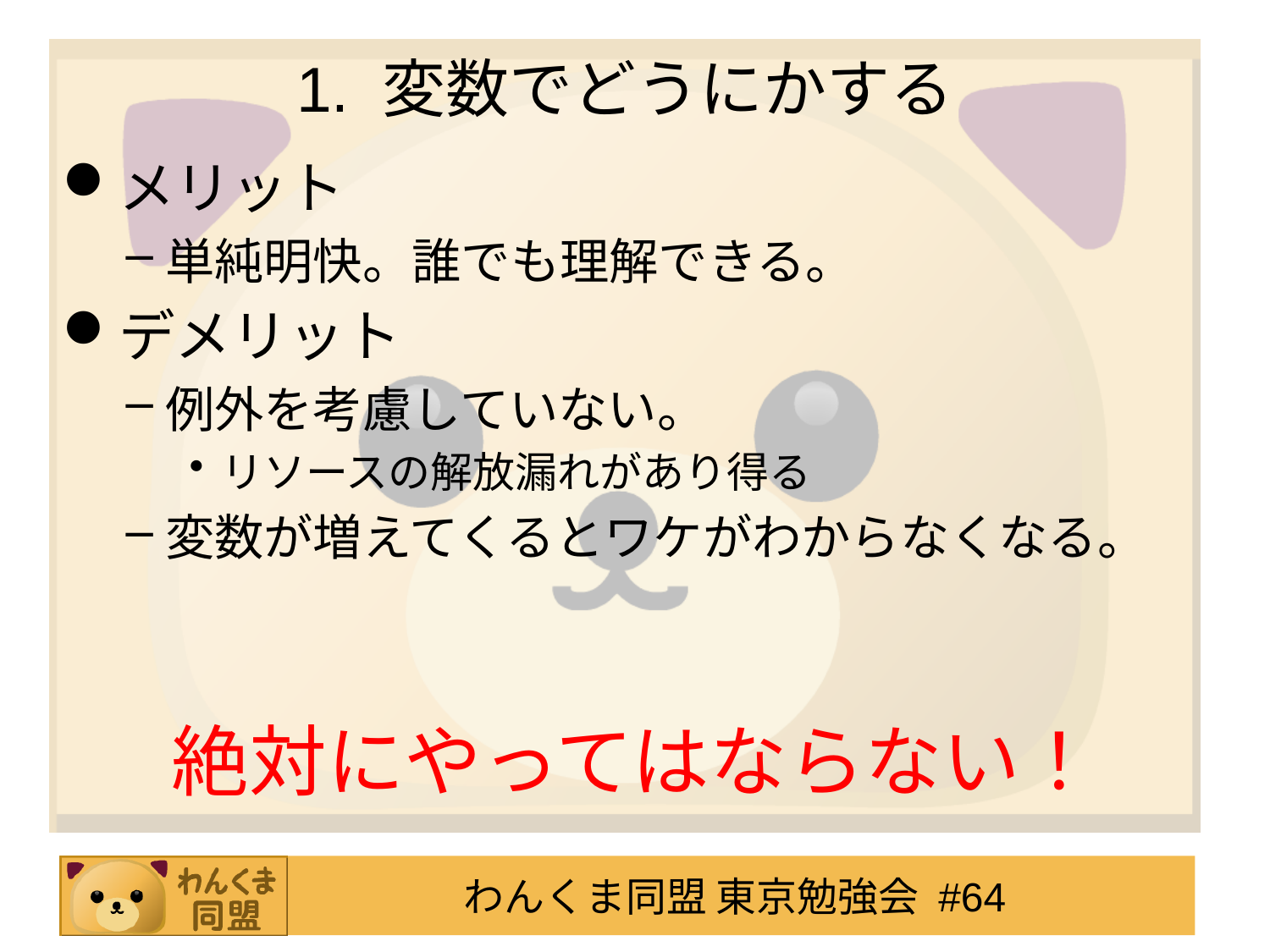

# 1. 変数でどうにかする
メリット
単純明快。誰でも理解できる。
デメリット
例外を考慮していない。
リソースの解放漏れがあり得る
変数が増えてくるとワケがわからなくなる。

絶対にやってはならない！